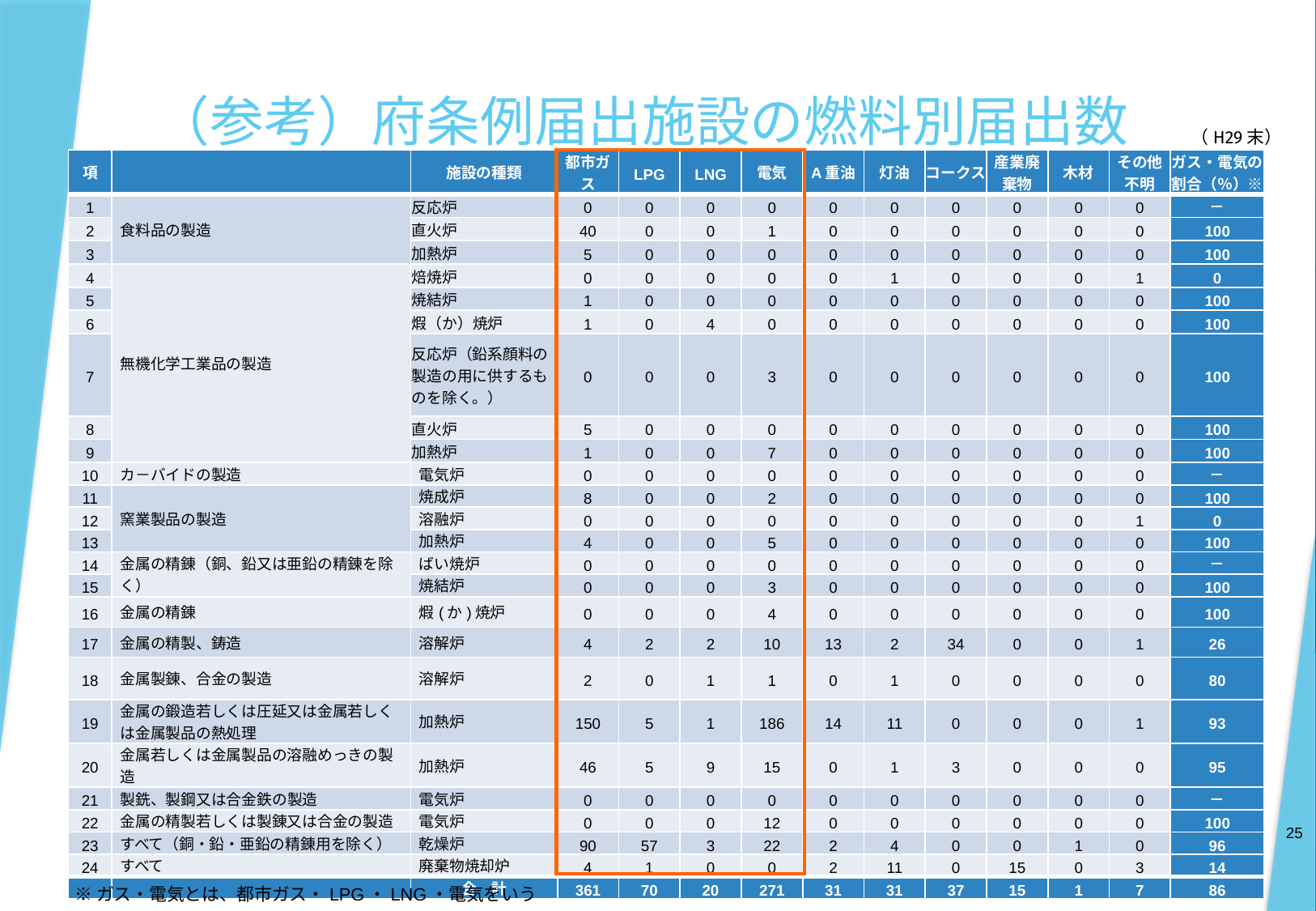

# （参考）府条例届出施設の燃料別届出数
（H29末）
| 項 |  | 施設の種類 | 都市ガス | LPG | LNG | 電気 | A重油 | 灯油 | コークス | 産業廃棄物 | 木材 | その他 不明 | ガス・電気の割合（％）※ |
| --- | --- | --- | --- | --- | --- | --- | --- | --- | --- | --- | --- | --- | --- |
| 1 | 食料品の製造 | 反応炉 | 0 | 0 | 0 | 0 | 0 | 0 | 0 | 0 | 0 | 0 | － |
| 2 |  | 直火炉 | 40 | 0 | 0 | 1 | 0 | 0 | 0 | 0 | 0 | 0 | 100 |
| 3 |  | 加熱炉 | 5 | 0 | 0 | 0 | 0 | 0 | 0 | 0 | 0 | 0 | 100 |
| 4 | 無機化学工業品の製造 | 焙焼炉 | 0 | 0 | 0 | 0 | 0 | 1 | 0 | 0 | 0 | 1 | 0 |
| 5 |  | 焼結炉 | 1 | 0 | 0 | 0 | 0 | 0 | 0 | 0 | 0 | 0 | 100 |
| 6 |  | 煆（か）焼炉 | 1 | 0 | 4 | 0 | 0 | 0 | 0 | 0 | 0 | 0 | 100 |
| 7 |  | 反応炉（鉛系顔料の製造の用に供するものを除く。） | 0 | 0 | 0 | 3 | 0 | 0 | 0 | 0 | 0 | 0 | 100 |
| 8 |  | 直火炉 | 5 | 0 | 0 | 0 | 0 | 0 | 0 | 0 | 0 | 0 | 100 |
| 9 |  | 加熱炉 | 1 | 0 | 0 | 7 | 0 | 0 | 0 | 0 | 0 | 0 | 100 |
| 10 | カ－バイドの製造 | 電気炉 | 0 | 0 | 0 | 0 | 0 | 0 | 0 | 0 | 0 | 0 | － |
| 11 | 窯業製品の製造 | 焼成炉 | 8 | 0 | 0 | 2 | 0 | 0 | 0 | 0 | 0 | 0 | 100 |
| 12 |  | 溶融炉 | 0 | 0 | 0 | 0 | 0 | 0 | 0 | 0 | 0 | 1 | 0 |
| 13 |  | 加熱炉 | 4 | 0 | 0 | 5 | 0 | 0 | 0 | 0 | 0 | 0 | 100 |
| 14 | 金属の精錬（銅、鉛又は亜鉛の精錬を除く） | ばい焼炉 | 0 | 0 | 0 | 0 | 0 | 0 | 0 | 0 | 0 | 0 | － |
| 15 |  | 焼結炉 | 0 | 0 | 0 | 3 | 0 | 0 | 0 | 0 | 0 | 0 | 100 |
| 16 | 金属の精錬 | 煆(か)焼炉 | 0 | 0 | 0 | 4 | 0 | 0 | 0 | 0 | 0 | 0 | 100 |
| 17 | 金属の精製、鋳造 | 溶解炉 | 4 | 2 | 2 | 10 | 13 | 2 | 34 | 0 | 0 | 1 | 26 |
| 18 | 金属製錬、合金の製造 | 溶解炉 | 2 | 0 | 1 | 1 | 0 | 1 | 0 | 0 | 0 | 0 | 80 |
| 19 | 金属の鍛造若しくは圧延又は金属若しくは金属製品の熱処理 | 加熱炉 | 150 | 5 | 1 | 186 | 14 | 11 | 0 | 0 | 0 | 1 | 93 |
| 20 | 金属若しくは金属製品の溶融めっきの製造 | 加熱炉 | 46 | 5 | 9 | 15 | 0 | 1 | 3 | 0 | 0 | 0 | 95 |
| 21 | 製銑、製鋼又は合金鉄の製造 | 電気炉 | 0 | 0 | 0 | 0 | 0 | 0 | 0 | 0 | 0 | 0 | － |
| 22 | 金属の精製若しくは製錬又は合金の製造 | 電気炉 | 0 | 0 | 0 | 12 | 0 | 0 | 0 | 0 | 0 | 0 | 100 |
| 23 | すべて（銅・鉛・亜鉛の精錬用を除く） | 乾燥炉 | 90 | 57 | 3 | 22 | 2 | 4 | 0 | 0 | 1 | 0 | 96 |
| 24 | すべて | 廃棄物焼却炉 | 4 | 1 | 0 | 0 | 2 | 11 | 0 | 15 | 0 | 3 | 14 |
|  |  | 合　計 | 361 | 70 | 20 | 271 | 31 | 31 | 37 | 15 | 1 | 7 | 86 |
|  |
| --- |

25
※ガス・電気とは、都市ガス・LPG・LNG・電気をいう